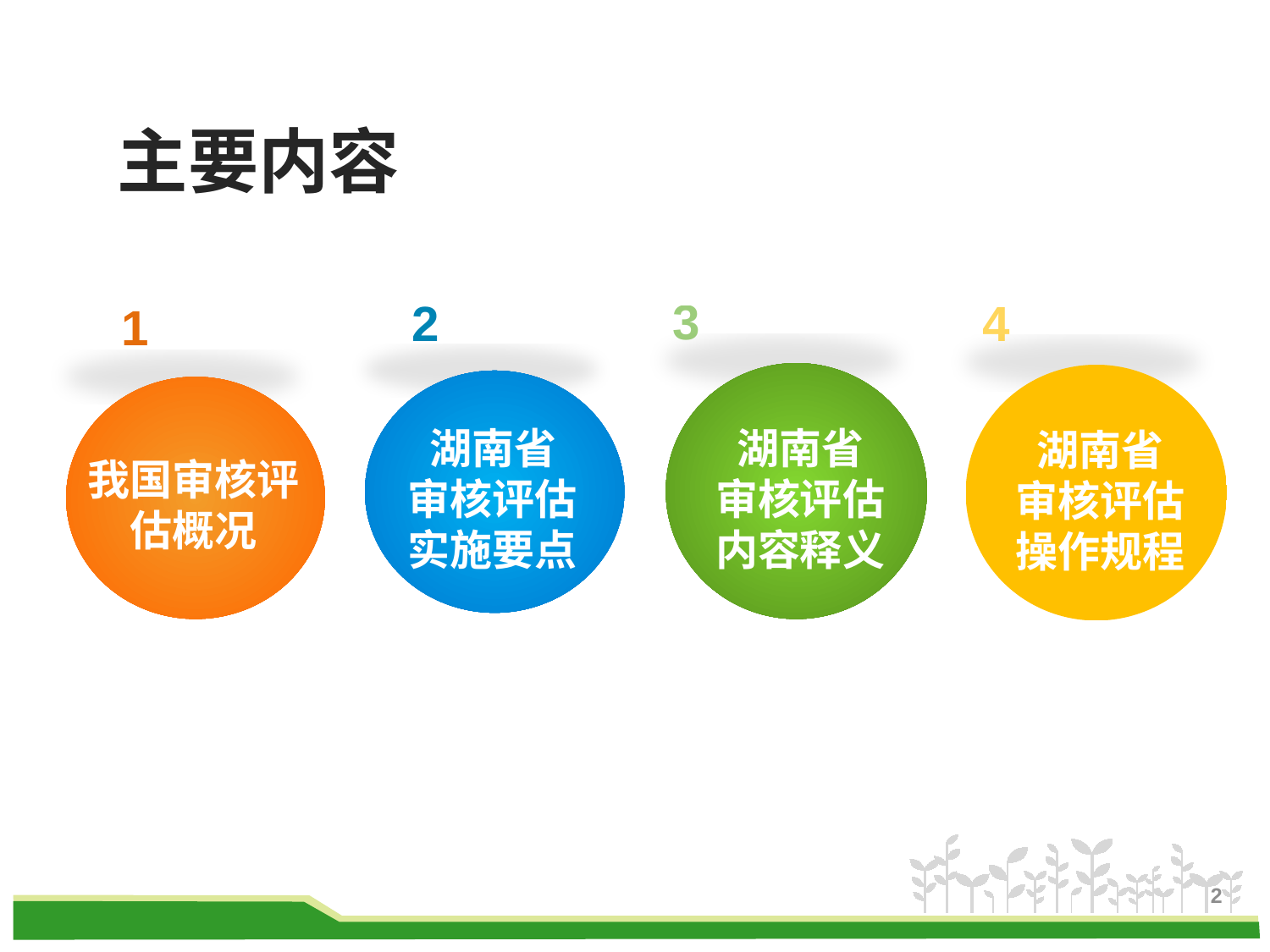

主要内容
3

湖南省
审核评估
内容释义
2

湖南省
审核评估
实施要点

4

湖南省
审核评估
操作规程
1

我国审核评估概况
2